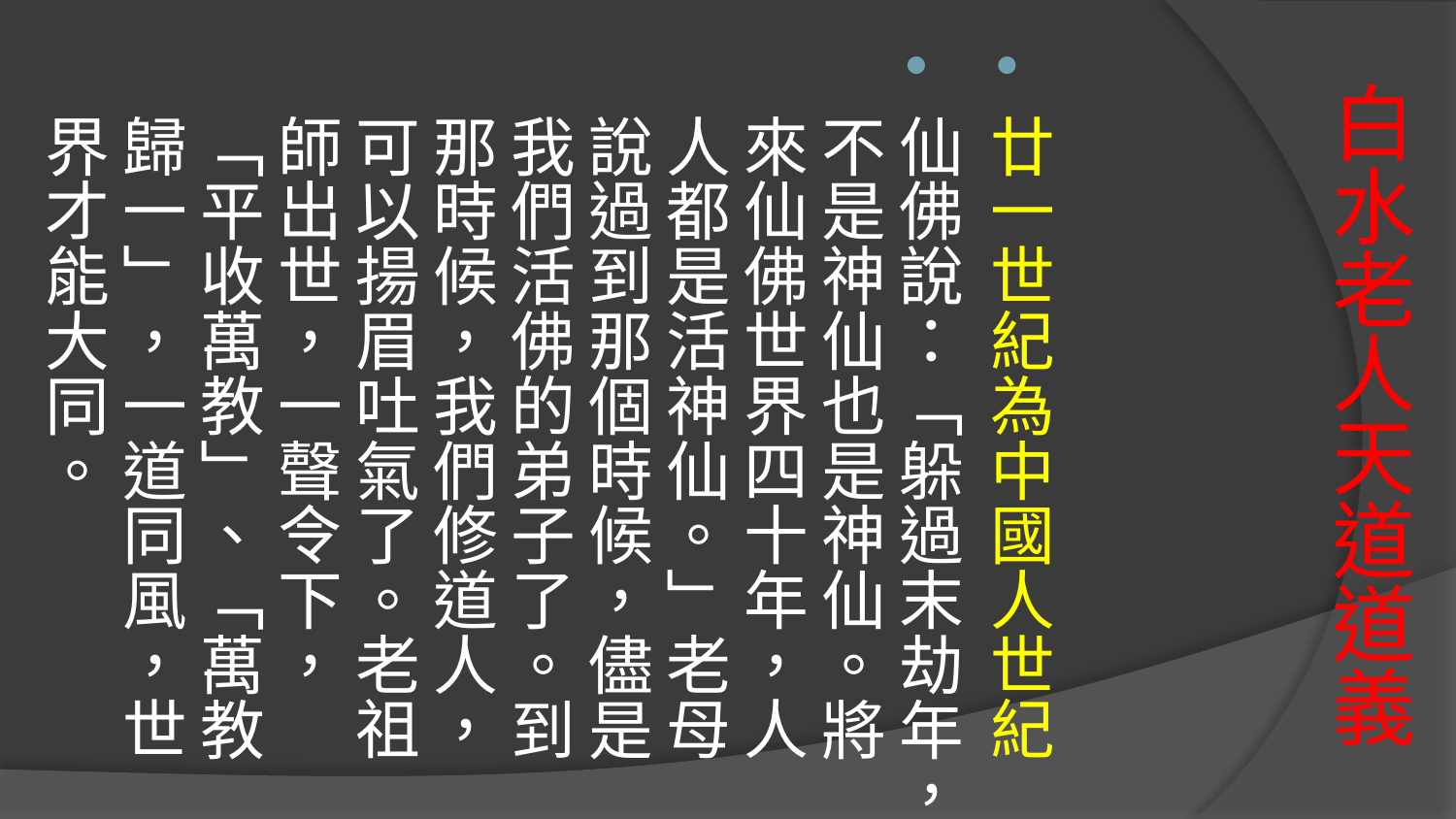

廿一世紀為中國人世紀
仙佛說：「躲過末劫年，不是神仙也是神仙。將來仙佛世界四十年，人人都是活神仙。」老母說過到那個時候，儘是我們活佛的弟子了。到那時候，我們修道人，可以揚眉吐氣了。老祖師出世，一聲令下，「平收萬教」、「萬教歸一」，一道同風，世界才能大同。
# 白水老人天道道義